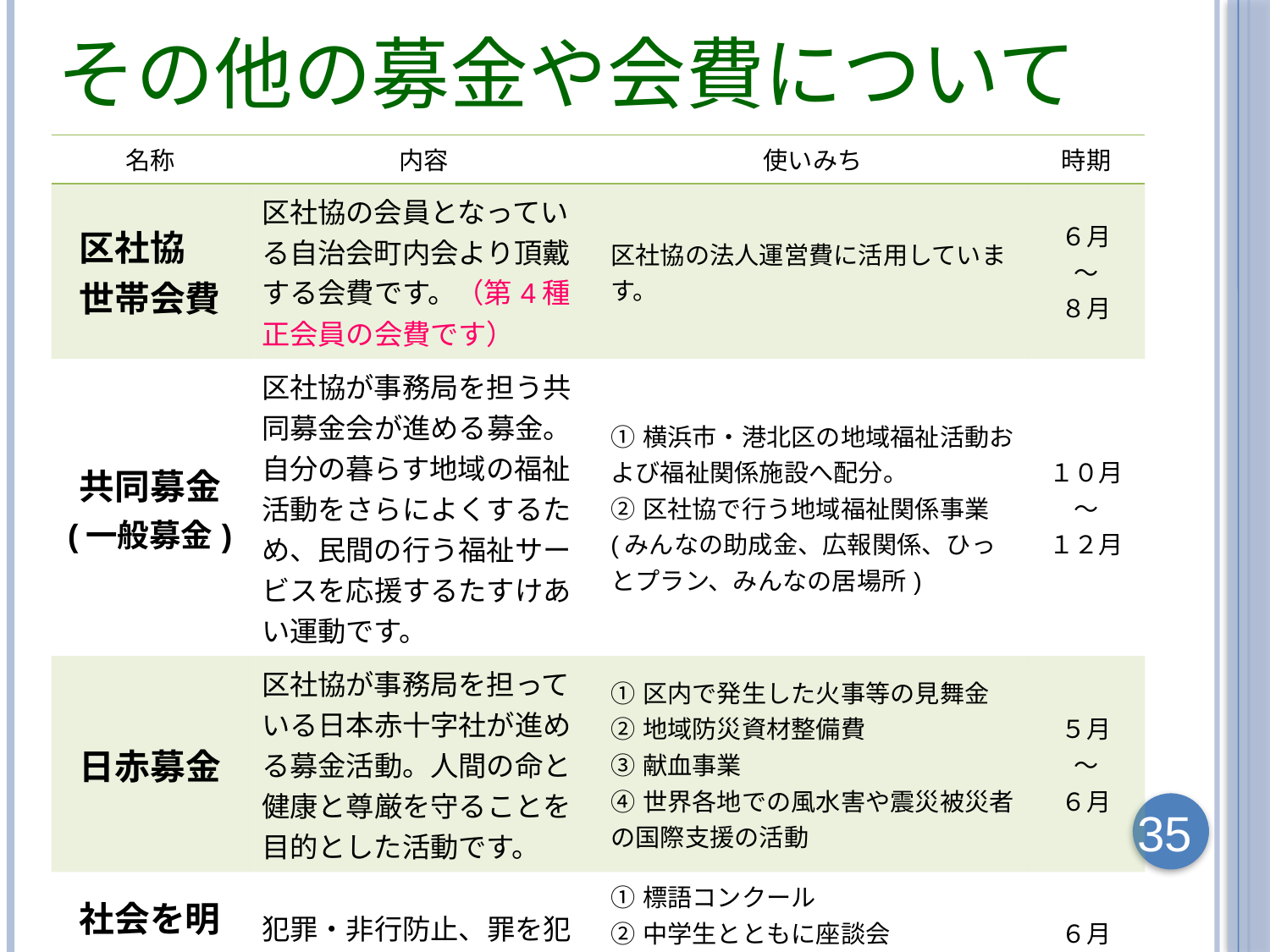

# その他の募金や会費について
| 名称 | 内容 | 使いみち | 時期 |
| --- | --- | --- | --- |
| 区社協　 世帯会費 | 区社協の会員となっている自治会町内会より頂戴する会費です。（第4種正会員の会費です） | 区社協の法人運営費に活用しています。 | ６月 ～ ８月 |
| 共同募金 (一般募金) | 区社協が事務局を担う共同募金会が進める募金。自分の暮らす地域の福祉活動をさらによくするため、民間の行う福祉サービスを応援するたすけあい運動です。 | ①横浜市・港北区の地域福祉活動および福祉関係施設へ配分。 ②区社協で行う地域福祉関係事業(みんなの助成金、広報関係、ひっとプラン、みんなの居場所) | １０月 ～ １２月 |
| 日赤募金 | 区社協が事務局を担っている日本赤十字社が進める募金活動。人間の命と健康と尊厳を守ることを目的とした活動です。 | ①区内で発生した火事等の見舞金 ②地域防災資材整備費 ③献血事業 ④世界各地での風水害や震災被災者の国際支援の活動 | ５月 ～ ６月 |
| 社会を明るくする運動会費 | 犯罪・非行防止、罪を犯した人の更生を助ける社会作りが目的の活動です。 | ①標語コンクール ②中学生とともに座談会 ③中学生による吹奏楽と広報映画の集い ④明るい町づくりミニ集会 | ６月 ～ ８月 |
35